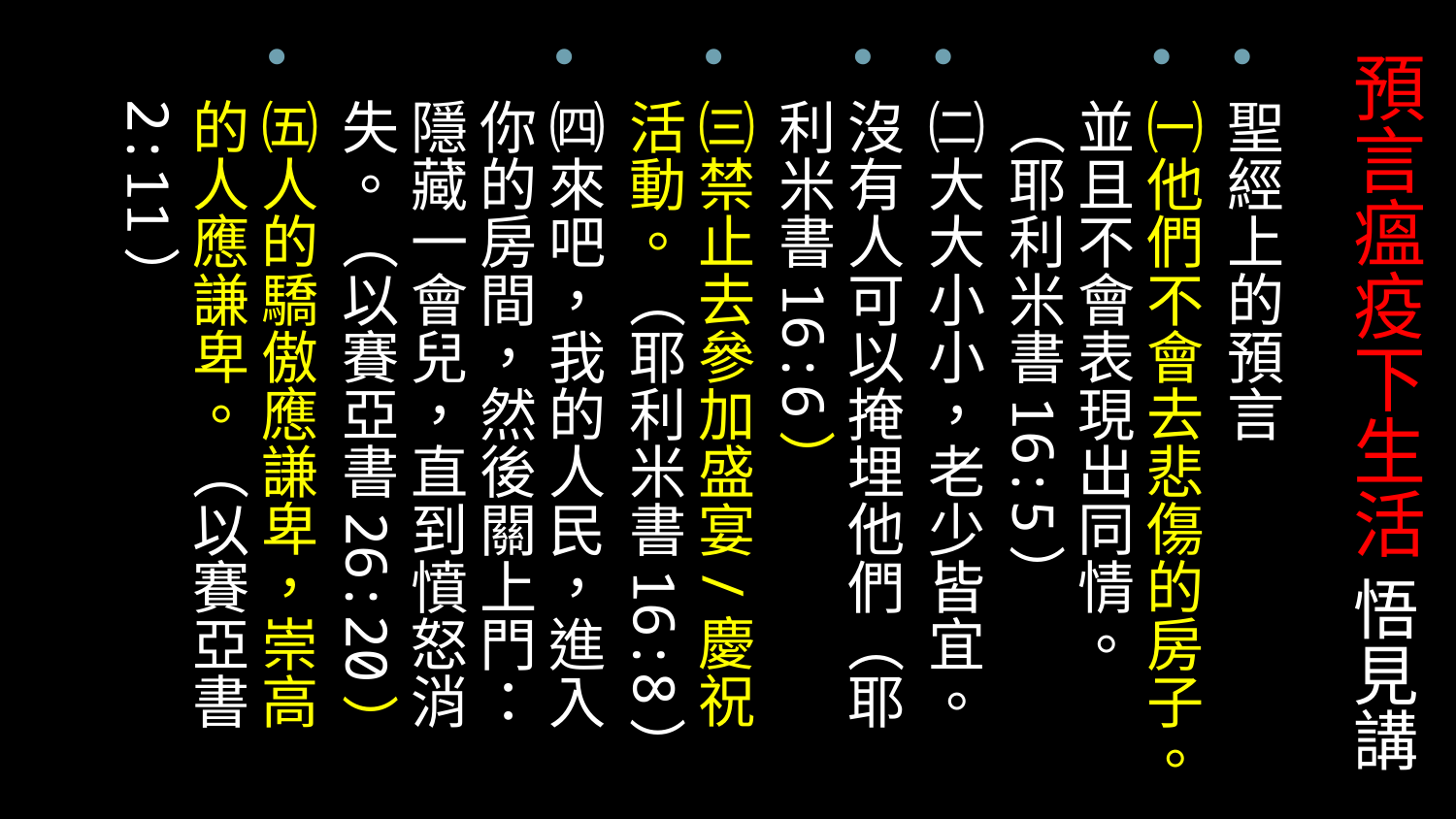

# 預言瘟疫下生活 悟見講
聖經上的預言
㈠他們不會去悲傷的房子。並且不會表現出同情。（耶利米書16:5）
㈡大大小小，老少皆宜。
沒有人可以掩埋他們（耶利米書16:6）
㈢禁止去參加盛宴/慶祝活動。（耶利米書16:8）
㈣來吧，我的人民，進入你的房間，然後關上門：隱藏一會兒，直到憤怒消失。（以賽亞書26:20）
㈤人的驕傲應謙卑，崇高的人應謙卑。（以賽亞書2:11）